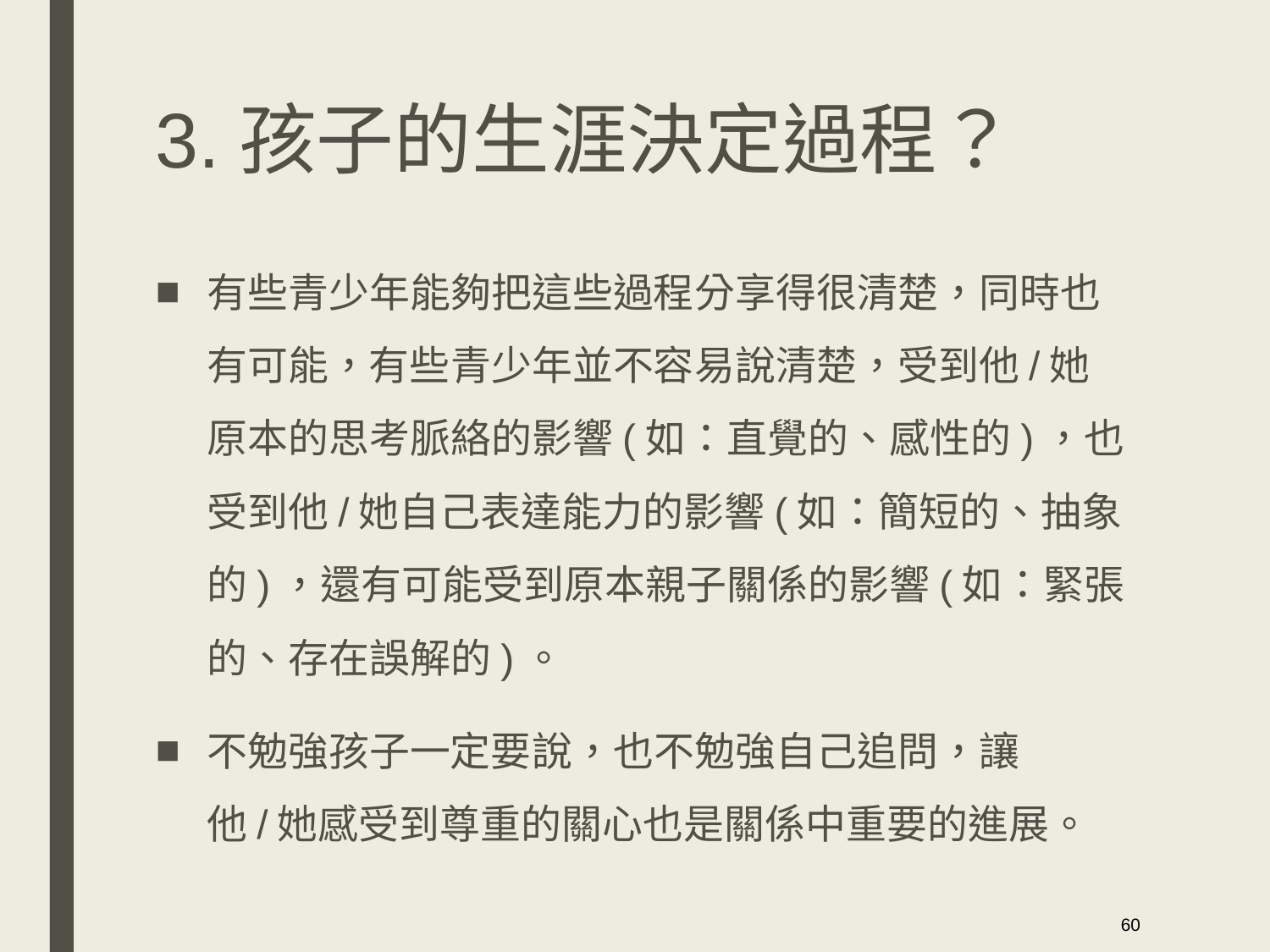

# 3.孩子的生涯決定過程？
有些青少年能夠把這些過程分享得很清楚，同時也有可能，有些青少年並不容易說清楚，受到他/她原本的思考脈絡的影響(如：直覺的、感性的)，也受到他/她自己表達能力的影響(如：簡短的、抽象的)，還有可能受到原本親子關係的影響(如：緊張的、存在誤解的)。
不勉強孩子一定要說，也不勉強自己追問，讓他/她感受到尊重的關心也是關係中重要的進展。
60